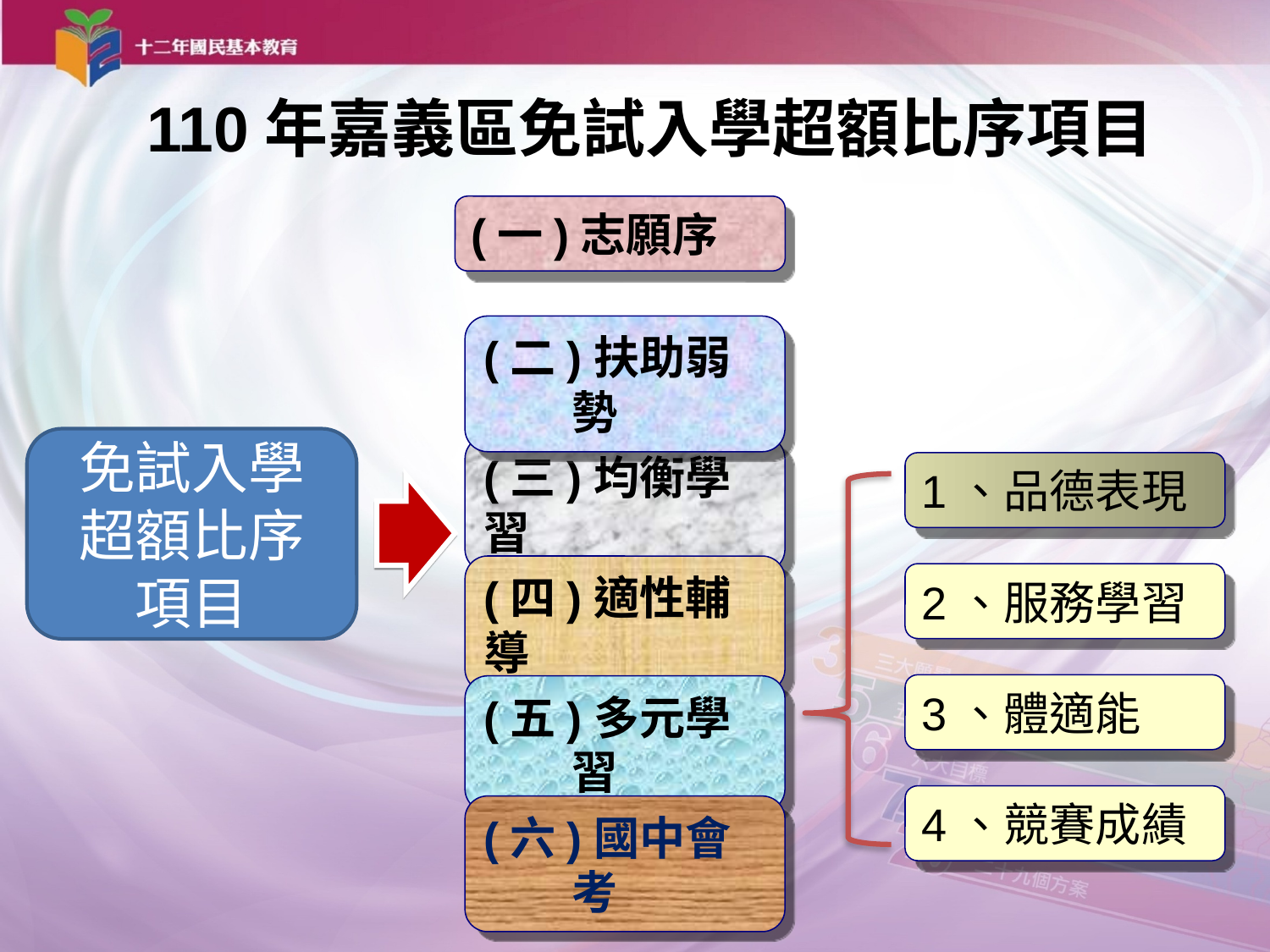

# 110年嘉義區免試入學超額比序項目
(一)志願序
(二)扶助弱勢
免試入學
超額比序
項目
(三)均衡學習
1、品德表現

(四)適性輔導
2、服務學習
3、體適能
(五)多元學習
4、競賽成績
(六)國中會考